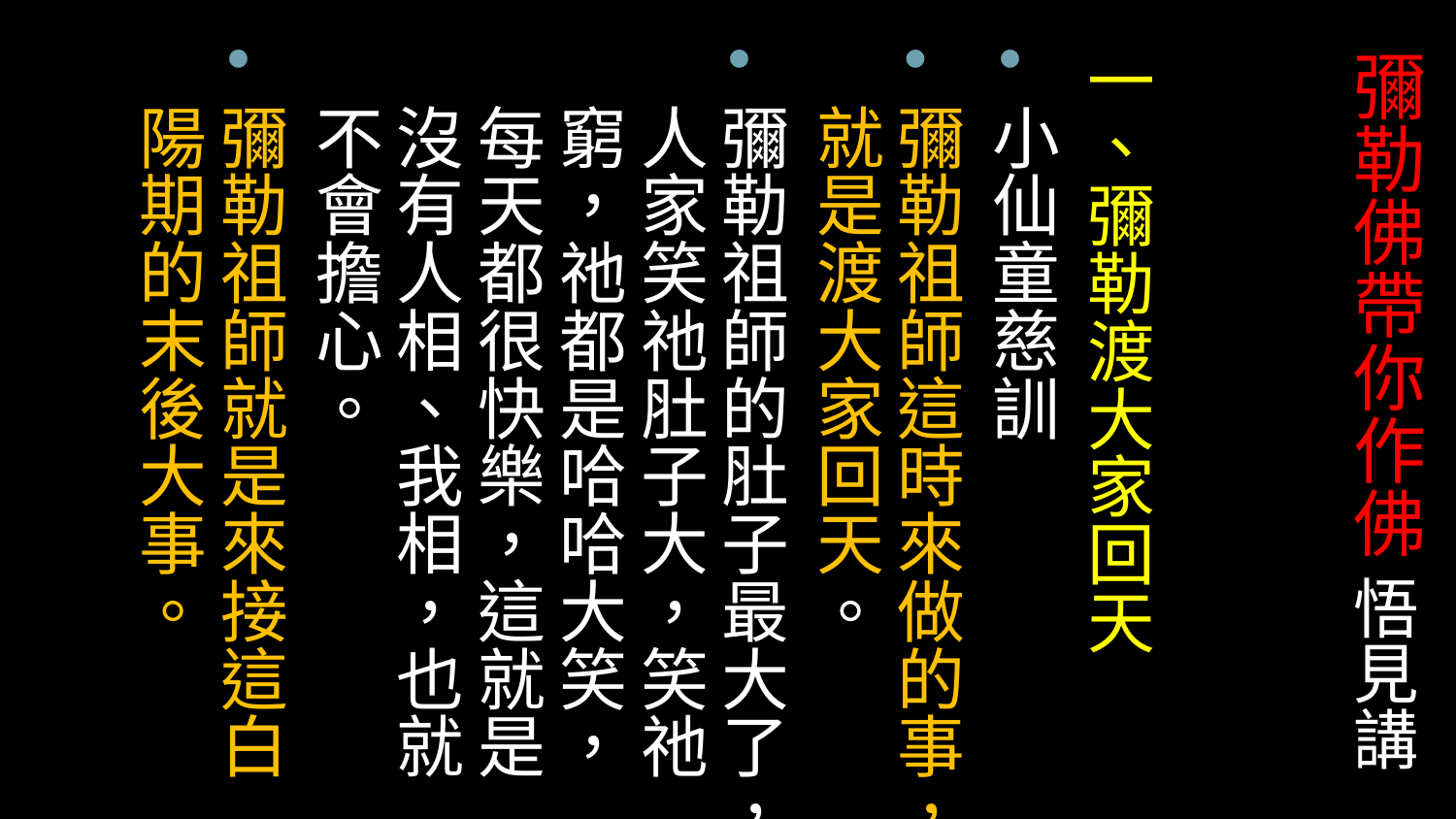

一、彌勒渡大家回天
小仙童慈訓
彌勒祖師這時來做的事，就是渡大家回天。
彌勒祖師的肚子最大了，人家笑祂肚子大，笑祂窮，祂都是哈哈大笑，每天都很快樂，這就是沒有人相、我相，也就不會擔心。
彌勒祖師就是來接這白陽期的末後大事。

# 彌勒佛帶你作佛 悟見講